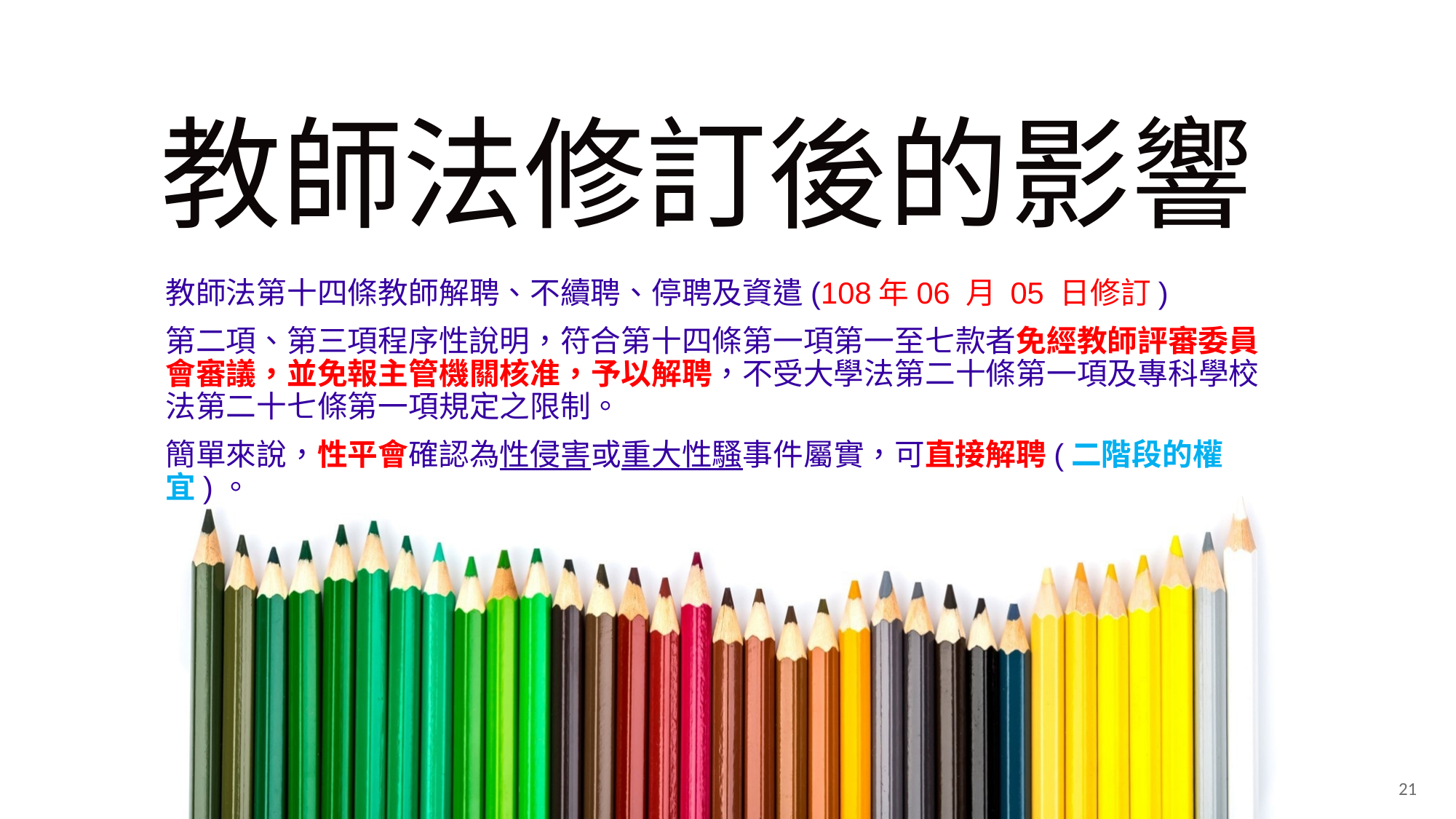

# 教師法修訂後的影響
教師法第十四條教師解聘、不續聘、停聘及資遣(108年06 月 05 日修訂)
第二項、第三項程序性說明，符合第十四條第一項第一至七款者免經教師評審委員會審議，並免報主管機關核准，予以解聘，不受大學法第二十條第一項及專科學校法第二十七條第一項規定之限制。
簡單來說，性平會確認為性侵害或重大性騷事件屬實，可直接解聘(二階段的權宜)。
21